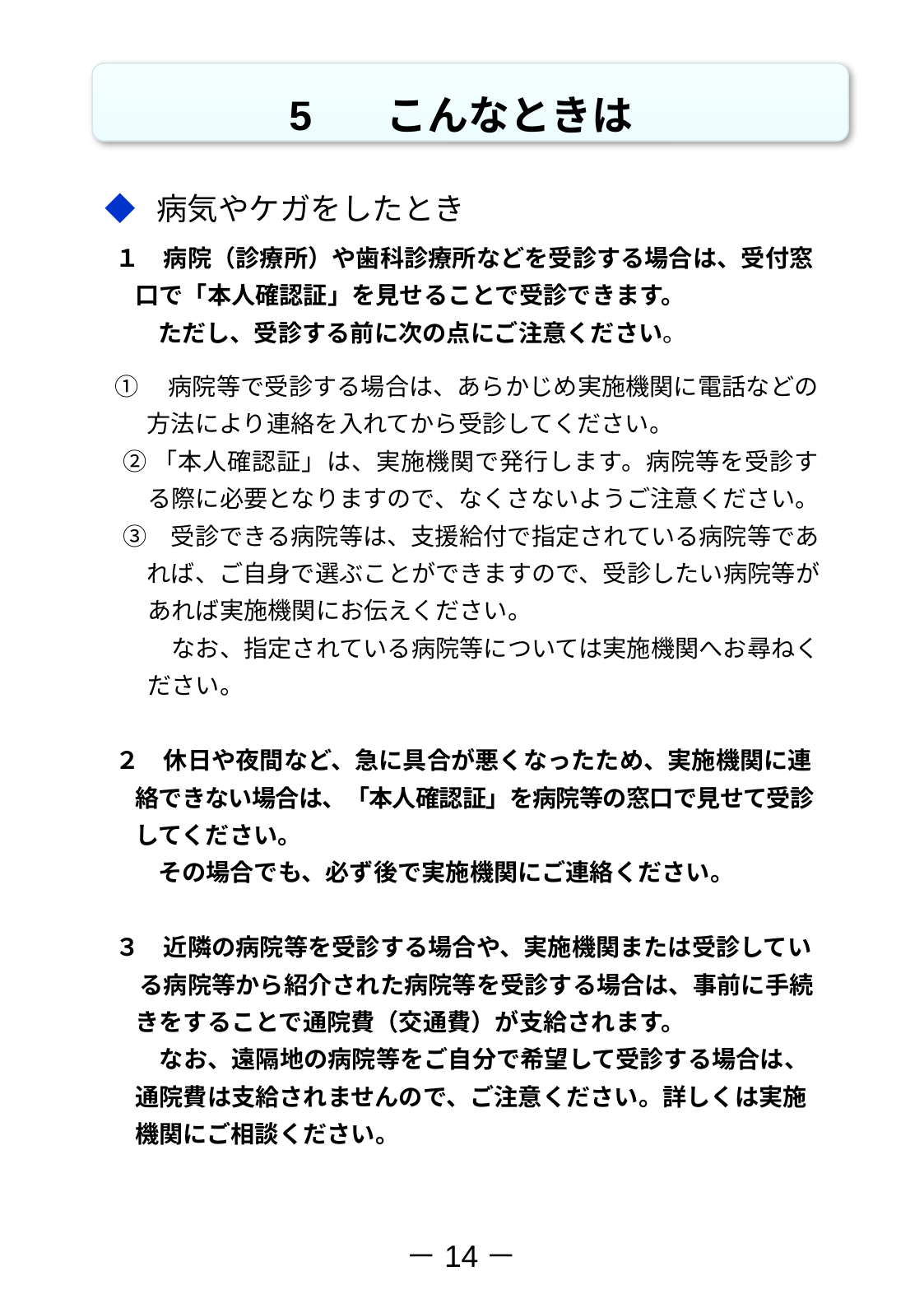

5  　こんなときは
◆  病気やケガをしたとき
  １　病院（診療所）や歯科診療所などを受診する場合は、受付窓口で「本人確認証」を見せることで受診できます。
　　  ただし、受診する前に次の点にご注意ください。

   ①　病院等で受診する場合は、あらかじめ実施機関に電話などの
　　方法により連絡を入れてから受診してください。
　② 「本人確認証」は、実施機関で発行します。病院等を受診する際に必要となりますので、なくさないようご注意ください。
　③　受診できる病院等は、支援給付で指定されている病院等であ
　　れば、ご自身で選ぶことができますので、受診したい病院等があれば実施機関にお伝えください。
なお、指定されている病院等については実施機関へお尋ねください。

  ２　休日や夜間など、急に具合が悪くなったため、実施機関に連絡できない場合は、「本人確認証」を病院等の窓口で見せて受診してください。
　　  その場合でも、必ず後で実施機関にご連絡ください。

  ３　近隣の病院等を受診する場合や、実施機関または受診してい
  　る病院等から紹介された病院等を受診する場合は、事前に手続きをすることで通院費（交通費）が支給されます。
なお、遠隔地の病院等をご自分で希望して受診する場合は、通院費は支給されませんので、ご注意ください。詳しくは実施機関にご相談ください。

－14－